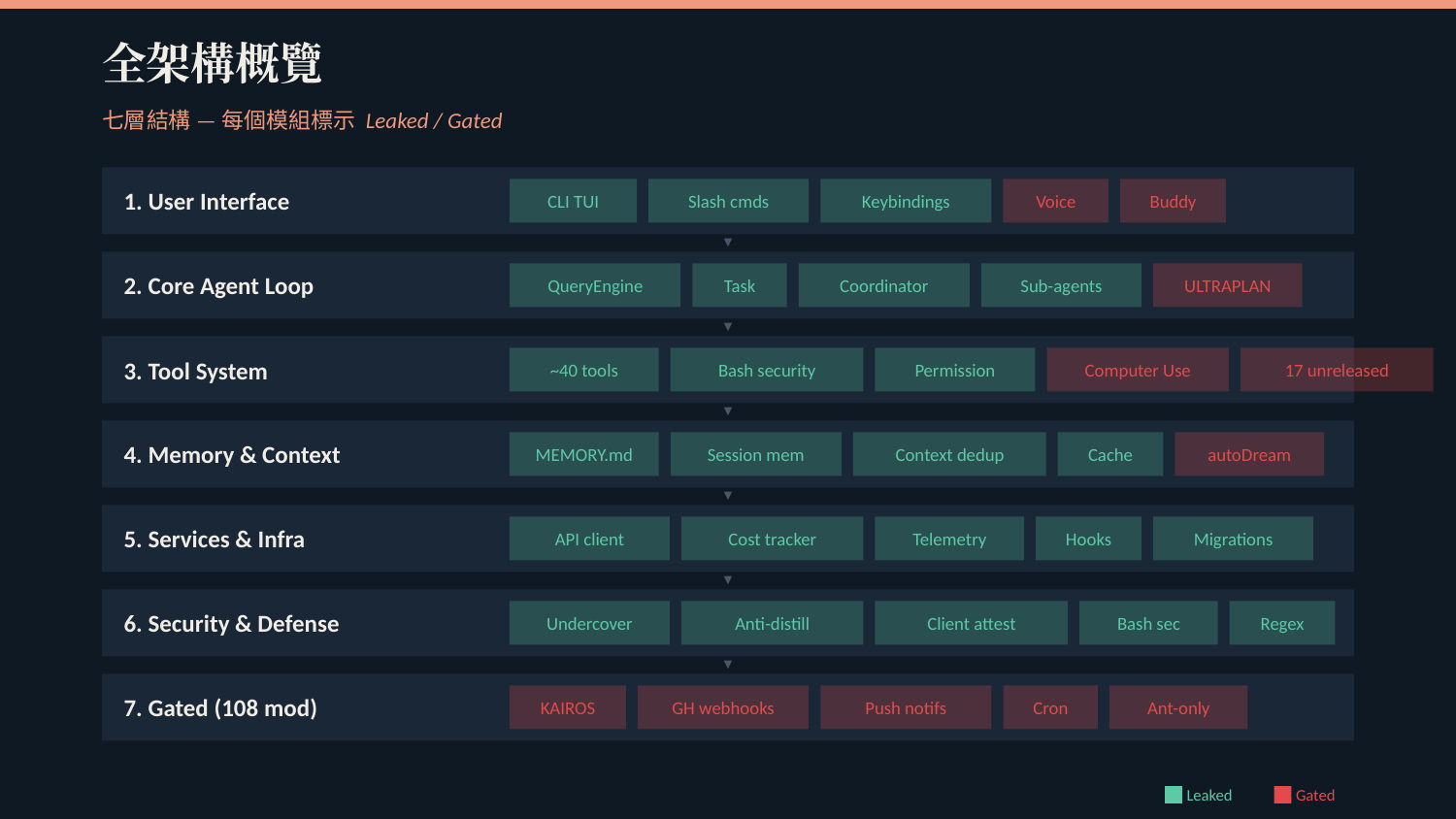

全架構概覽
七層結構 — 每個模組標示 Leaked / Gated

1. User Interface

CLI TUI

Slash cmds

Keybindings

Voice

Buddy
▼

2. Core Agent Loop

QueryEngine

Task

Coordinator

Sub-agents

ULTRAPLAN
▼

3. Tool System

~40 tools

Bash security

Permission

Computer Use

17 unreleased
▼

4. Memory & Context

MEMORY.md

Session mem

Context dedup

Cache

autoDream
▼

5. Services & Infra

API client

Cost tracker

Telemetry

Hooks

Migrations
▼

6. Security & Defense

Undercover

Anti-distill

Client attest

Bash sec

Regex
▼

7. Gated (108 mod)

KAIROS

GH webhooks

Push notifs

Cron

Ant-only
Leaked
Gated